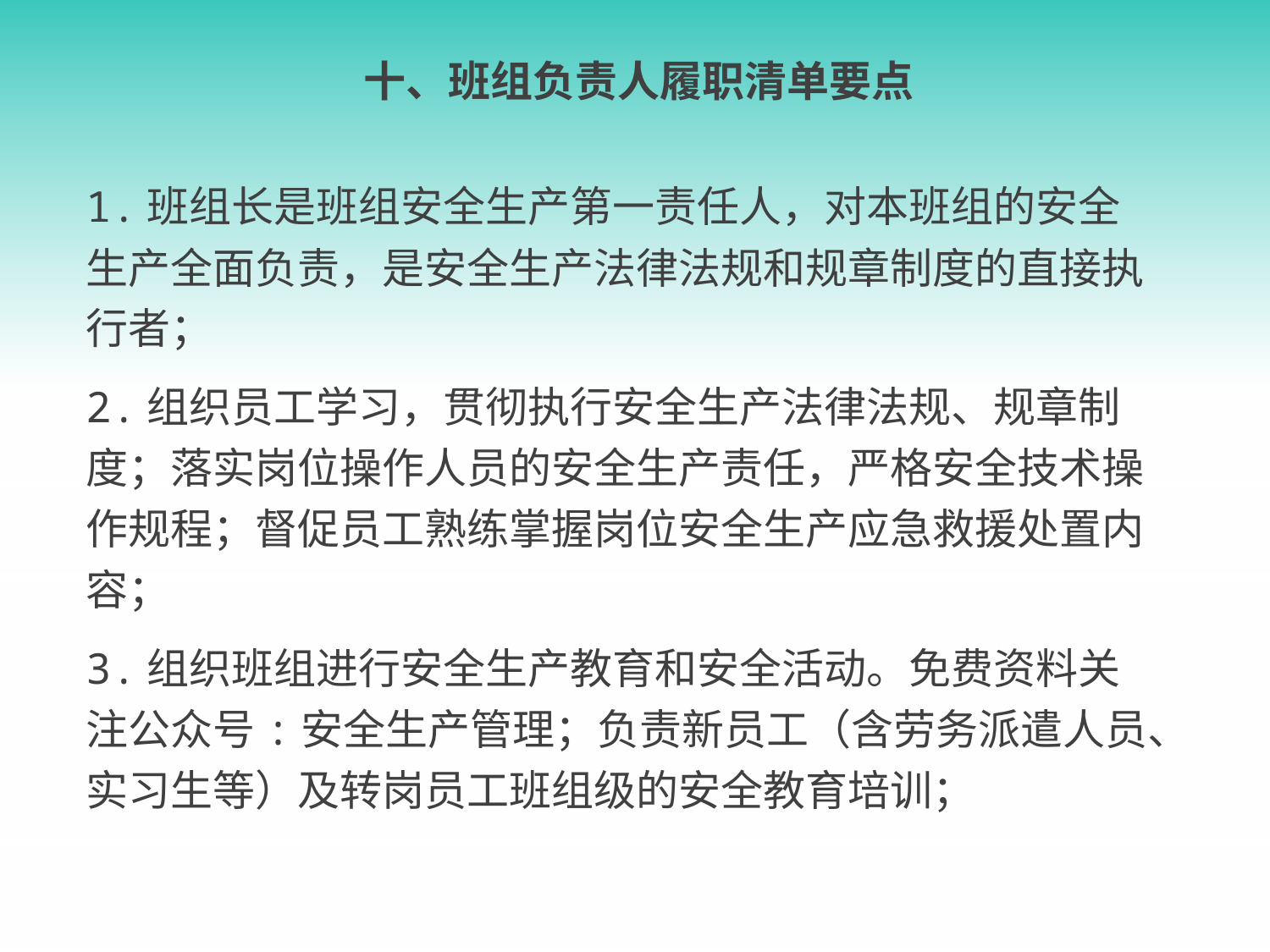

# 十、班组负责人履职清单要点
1.班组长是班组安全生产第一责任人，对本班组的安全生产全面负责，是安全生产法律法规和规章制度的直接执行者；
2.组织员工学习，贯彻执行安全生产法律法规、规章制度；落实岗位操作人员的安全生产责任，严格安全技术操作规程；督促员工熟练掌握岗位安全生产应急救援处置内容；
3.组织班组进行安全生产教育和安全活动。免费资料关注公众号:安全生产管理；负责新员工（含劳务派遣人员、实习生等）及转岗员工班组级的安全教育培训；